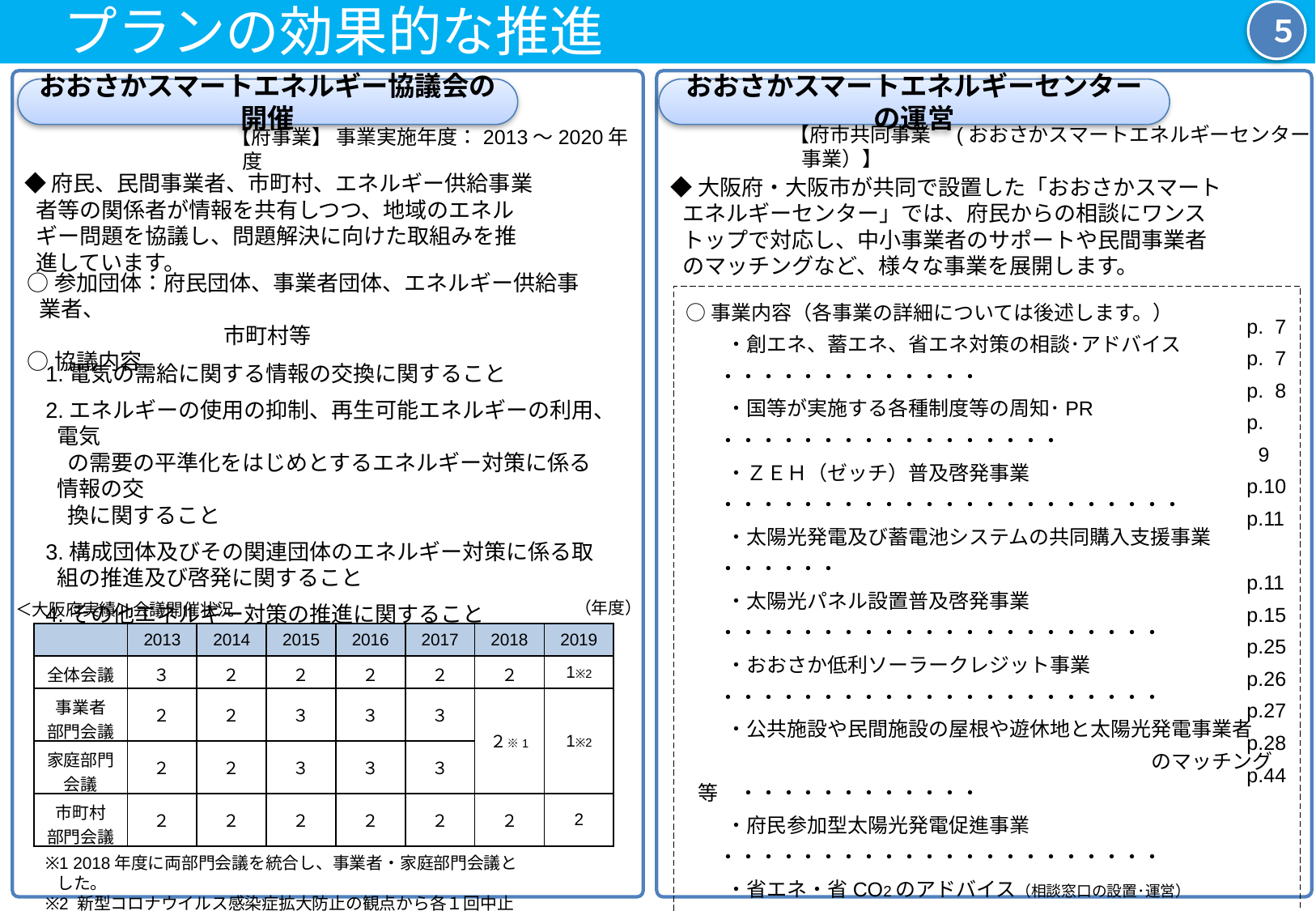

プランの効果的な推進
５

おおさかスマートエネルギー協議会の開催
おおさかスマートエネルギーセンターの運営
【府市共同事業　(おおさかスマートエネルギーセンター事業）】
【府事業】 事業実施年度：2013～2020年度
◆府民、民間事業者、市町村、エネルギー供給事業者等の関係者が情報を共有しつつ、地域のエネルギー問題を協議し、問題解決に向けた取組みを推進しています。
◆大阪府・大阪市が共同で設置した「おおさかスマートエネルギーセンター」では、府民からの相談にワンストップで対応し、中小事業者のサポートや民間事業者のマッチングなど、様々な事業を展開します。
○参加団体：府民団体、事業者団体、エネルギー供給事業者、
　　　　　　　　　市町村等
○協議内容
○事業内容（各事業の詳細については後述します。）
　　・創エネ、蓄エネ、省エネ対策の相談･アドバイス　・・・・・・・・・・・・・
　　・国等が実施する各種制度等の周知･PR　・・・・・・・・・・・・・・・・・
　　・ＺＥＨ（ゼッチ）普及啓発事業　・・・・・・・・・・・・・・・・・・・・・・・
　　・太陽光発電及び蓄電池システムの共同購入支援事業　・・・・・・
　　・太陽光パネル設置普及啓発事業　・・・・・・・・・・・・・・・・・・・・・・
　　・おおさか低利ソーラークレジット事業　・・・・・・・・・・・・・・・・・・・・・・
　　・公共施設や民間施設の屋根や遊休地と太陽光発電事業者
　　　　　　　　　　　　　　　　　　　　　　　のマッチング等　・・・・・・・・・・・・
　　・府民参加型太陽光発電促進事業　・・・・・・・・・・・・・・・・・・・・・・
　　・省エネ・省CO2のアドバイス（相談窓口の設置･運営）　・・・・・・・・・・・・
　　・省エネコストカットまるごとサポート事業　・・・・・・・・・・・・・・・・・・・・
　　・BEMS普及啓発事業　・・・・・・・・・・・・・・・・・・・・・・・・・・・・・・・・
　　・省エネ等に係る普及啓発の実施　・・・・・・・・・・・・・・・・・・・・・・・・
　　・ガス冷暖房・蓄熱式空調・コージェネレーション等の導入促進　･・
　　　　※過去に終了した事業は省略
p.  7
p.  7
p.  8
p.　9
p.10
p.11

p.11
p.15
p.25
p.26
p.27
p.28
p.44
1.電気の需給に関する情報の交換に関すること
2.エネルギーの使用の抑制、再生可能エネルギーの利用、電気
　の需要の平準化をはじめとするエネルギー対策に係る情報の交
　換に関すること
3.構成団体及びその関連団体のエネルギー対策に係る取組の推進及び啓発に関すること
4.その他エネルギー対策の推進に関すること
（年度）
＜大阪府実績＞会議開催状況
|  | 2013 | 2014 | 2015 | 2016 | 2017 | 2018 | 2019 |
| --- | --- | --- | --- | --- | --- | --- | --- |
| 全体会議 | ３ | ２ | ２ | ２ | ２ | ２ | 1※2 |
| 事業者 部門会議 | ２ | ２ | ３ | ３ | ３ | ２※1 | 1※2 |
| 家庭部門 会議 | ２ | ２ | ３ | ３ | ３ |  |  |
| 市町村 部門会議 | ２ | ２ | ２ | ２ | ２ | ２ | 2 |
※1 2018年度に両部門会議を統合し、事業者・家庭部門会議とした。
※2 新型コロナウイルス感染症拡大防止の観点から各１回中止